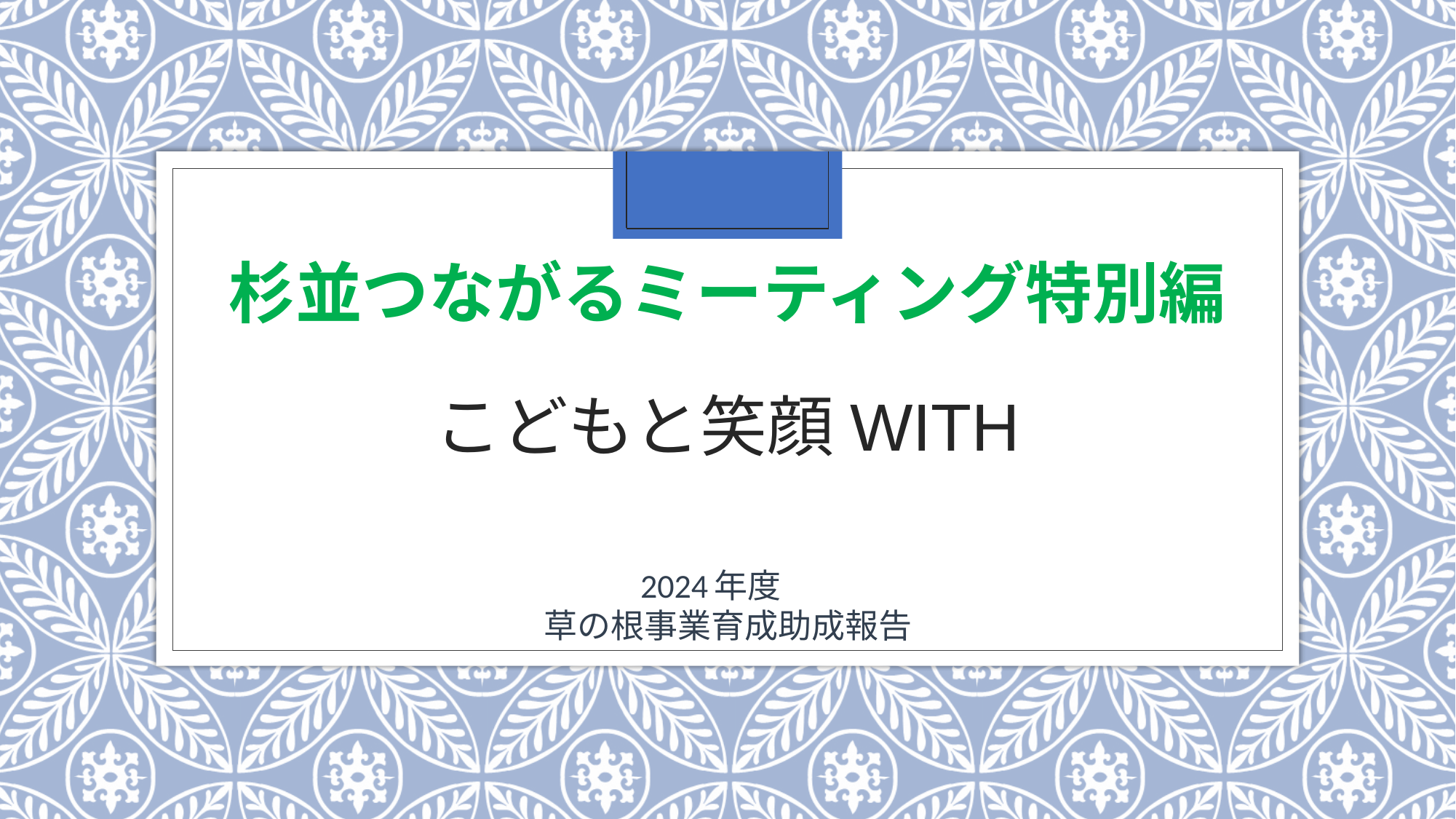

# 杉並つながるミーティング特別編 こどもと笑顔WITH
2024年度
草の根事業育成助成報告